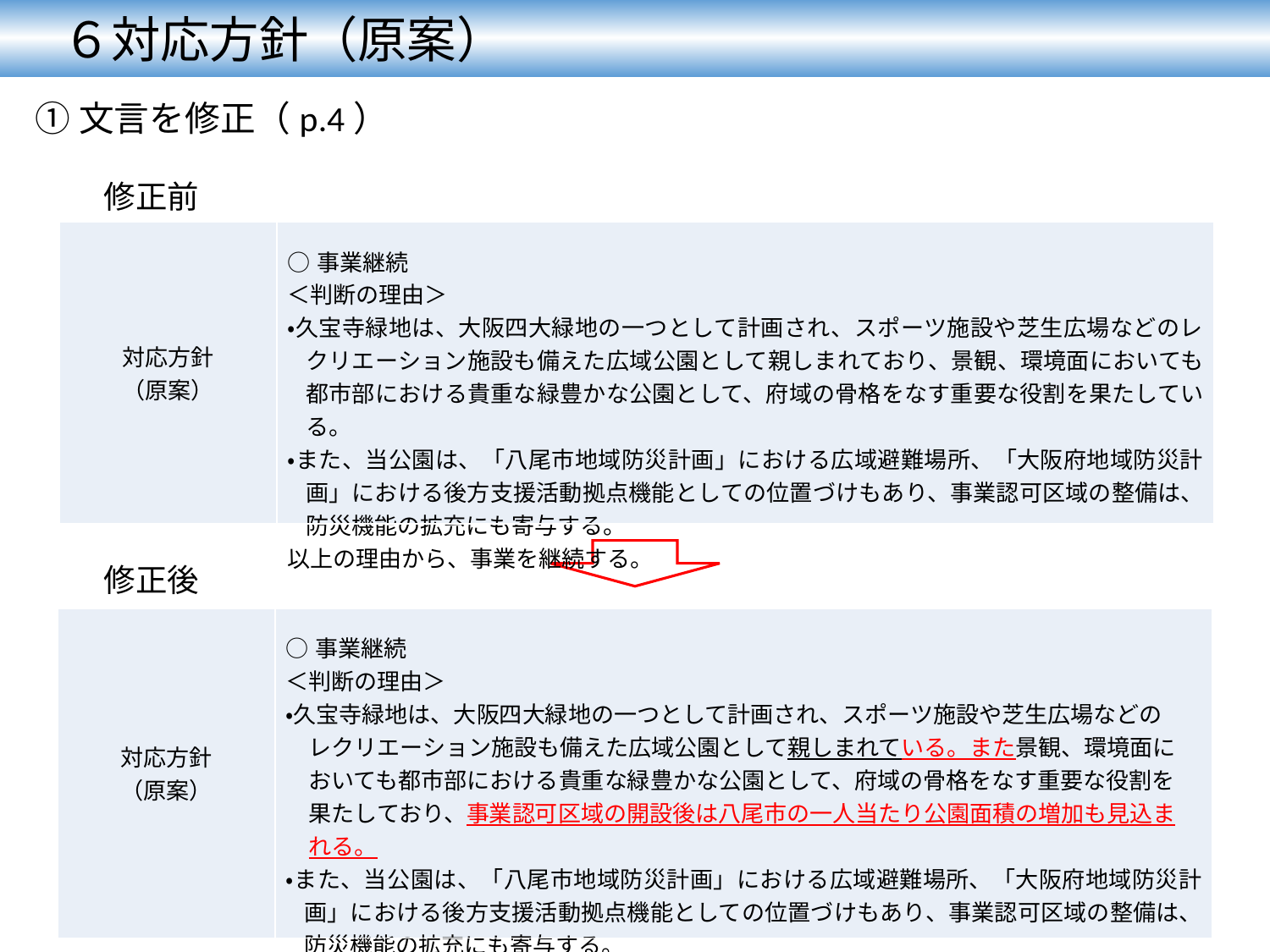

６対応方針（原案）
①文言を修正（p.4）
修正前
| 対応方針 （原案） | ○事業継続 ＜判断の理由＞ ・久宝寺緑地は、大阪四大緑地の一つとして計画され、スポーツ施設や芝生広場などのレクリエーション施設も備えた広域公園として親しまれており、景観、環境面においても都市部における貴重な緑豊かな公園として、府域の骨格をなす重要な役割を果たしている。 ・また、当公園は、「八尾市地域防災計画」における広域避難場所、「大阪府地域防災計画」における後方支援活動拠点機能としての位置づけもあり、事業認可区域の整備は、防災機能の拡充にも寄与する。 以上の理由から、事業を継続する。 |
| --- | --- |

修正後
| 対応方針 （原案） | ○事業継続 ＜判断の理由＞ ・久宝寺緑地は、大阪四大緑地の一つとして計画され、スポーツ施設や芝生広場などの　 　レクリエーション施設も備えた広域公園として親しまれている。また景観、環境面に　 　おいても都市部における貴重な緑豊かな公園として、府域の骨格をなす重要な役割を 　果たしており、事業認可区域の開設後は八尾市の一人当たり公園面積の増加も見込ま 　れる。 ・また、当公園は、「八尾市地域防災計画」における広域避難場所、「大阪府地域防災計画」における後方支援活動拠点機能としての位置づけもあり、事業認可区域の整備は、防災機能の拡充にも寄与する。 以上の理由から、事業を継続する。 |
| --- | --- |
3